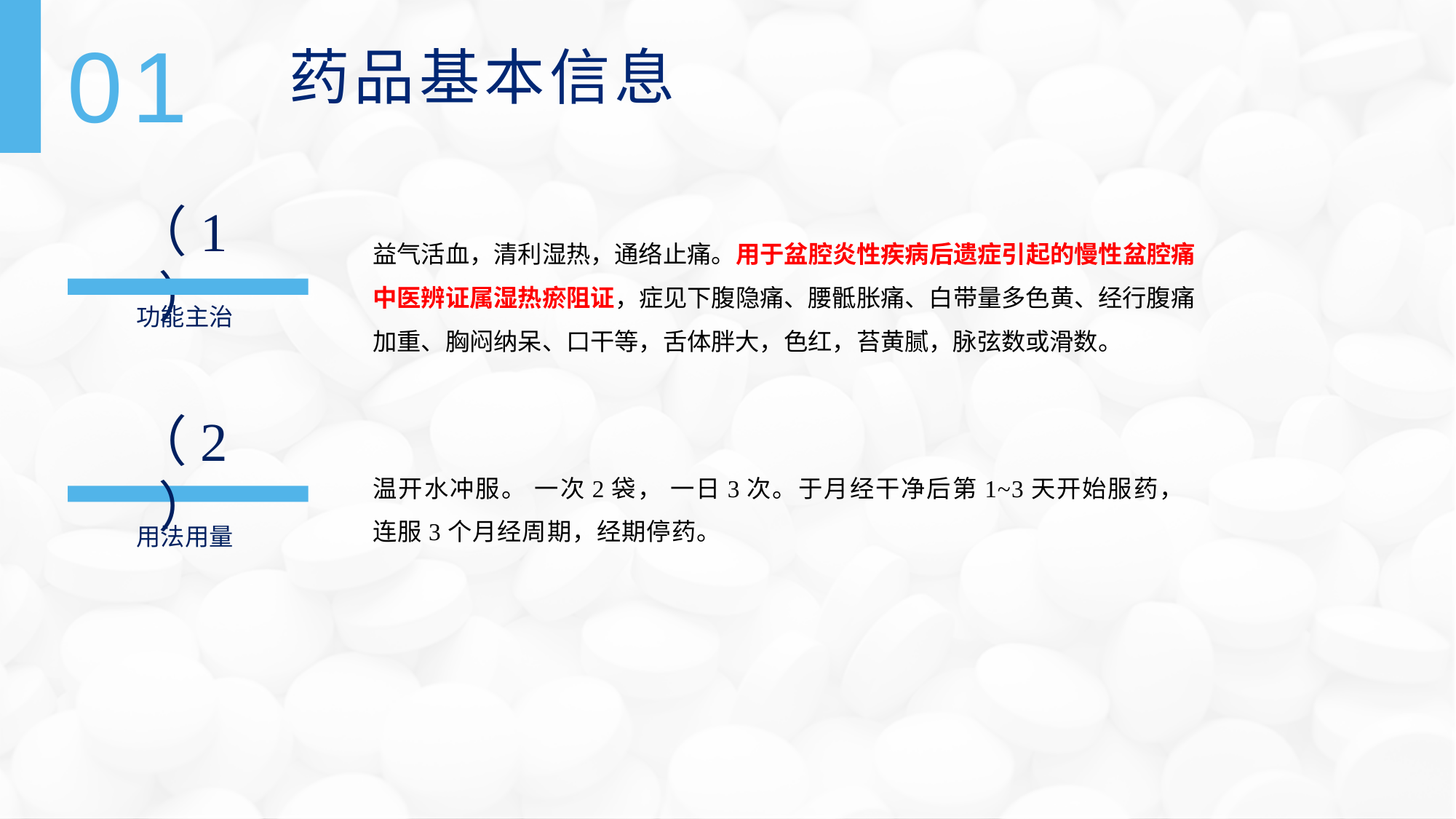

01
药品基本信息
（1）
益气活血，清利湿热，通络止痛。用于盆腔炎性疾病后遗症引起的慢性盆腔痛中医辨证属湿热瘀阻证，症见下腹隐痛、腰骶胀痛、白带量多色黄、经行腹痛加重、胸闷纳呆、口干等，舌体胖大，色红，苔黄腻，脉弦数或滑数。

功能主治
（2）
温开水冲服。 一次2袋， 一日3次。于月经干净后第1~3天开始服药，连服3个月经周期，经期停药。

用法用量
4